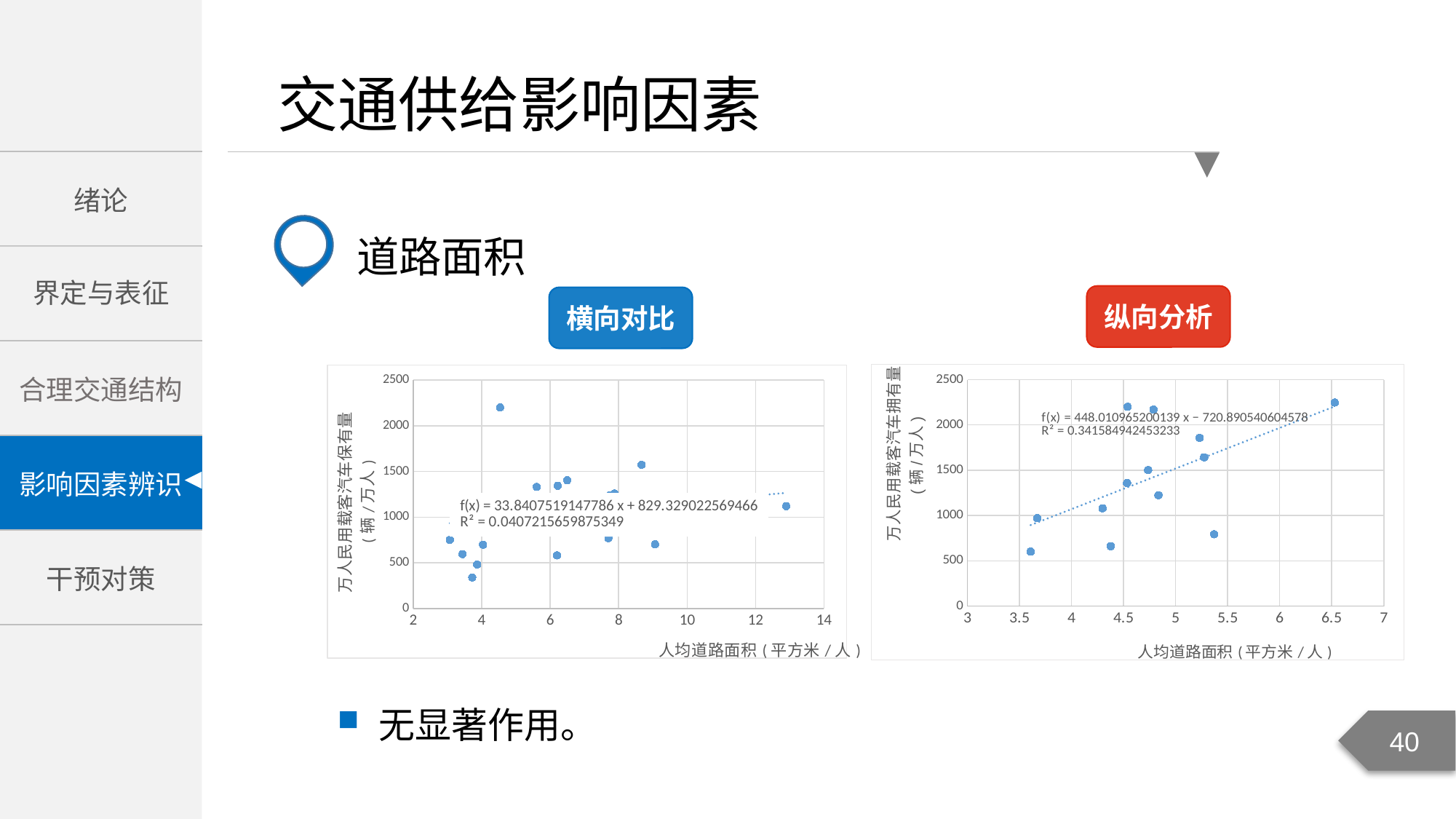

道路面积
纵向分析
横向对比

### Chart

| Category |  |
|---|---|

### Chart

| Category |  |
|---|---|
无显著作用。